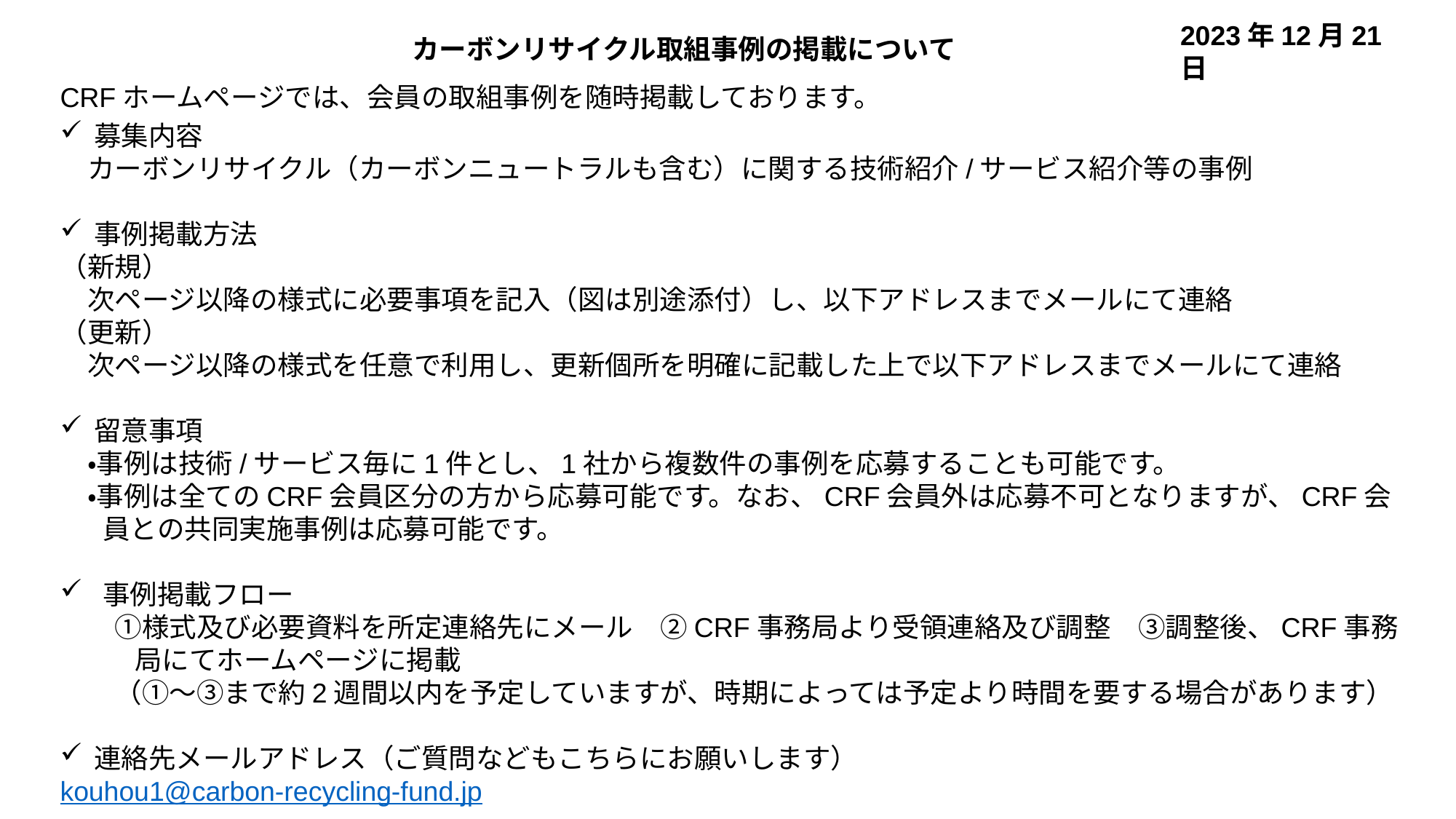

2023年12月21日
カーボンリサイクル取組事例の掲載について
CRFホームページでは、会員の取組事例を随時掲載しております。
募集内容
　カーボンリサイクル（カーボンニュートラルも含む）に関する技術紹介/サービス紹介等の事例

事例掲載方法
（新規）
　次ページ以降の様式に必要事項を記入（図は別途添付）し、以下アドレスまでメールにて連絡
（更新）
　次ページ以降の様式を任意で利用し、更新個所を明確に記載した上で以下アドレスまでメールにて連絡

留意事項
　・事例は技術/サービス毎に1件とし、1社から複数件の事例を応募することも可能です。
　・事例は全てのCRF会員区分の方から応募可能です。なお、CRF会員外は応募不可となりますが、CRF会員との共同実施事例は応募可能です。

事例掲載フロー
　　①様式及び必要資料を所定連絡先にメール　②CRF事務局より受領連絡及び調整　③調整後、CRF事務局にてホームページに掲載
　　（①～③まで約2週間以内を予定していますが、時期によっては予定より時間を要する場合があります）

連絡先メールアドレス（ご質問などもこちらにお願いします）
kouhou1@carbon-recycling-fund.jp